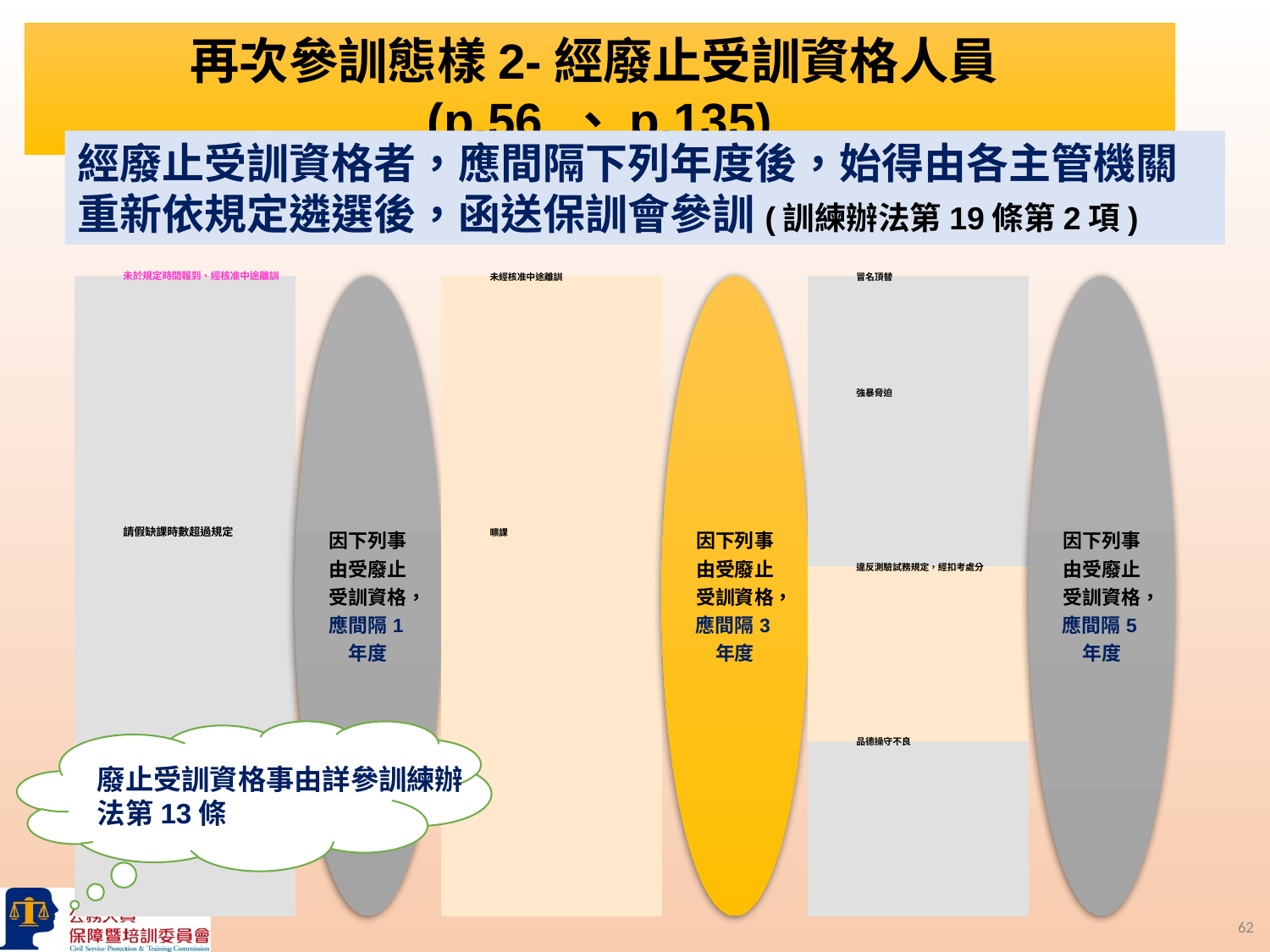

再次參訓態樣2-經廢止受訓資格人員(p.56 、p.135)
經廢止受訓資格者，應間隔下列年度後，始得由各主管機關重新依規定遴選後，函送保訓會參訓(訓練辦法第19條第2項)
因下列事由受廢止受訓資格，應間隔1年度
未於規定時間報到、經核准中途離訓
請假缺課時數超過規定
因下列事由受廢止受訓資格，應間隔3年度
未經核准中途離訓
曠課
因下列事由受廢止受訓資格，應間隔5年度
冒名頂替
強暴脅迫
違反測驗試務規定，經扣考處分
品德操守不良

廢止受訓資格事由詳參訓練辦法第13條
62